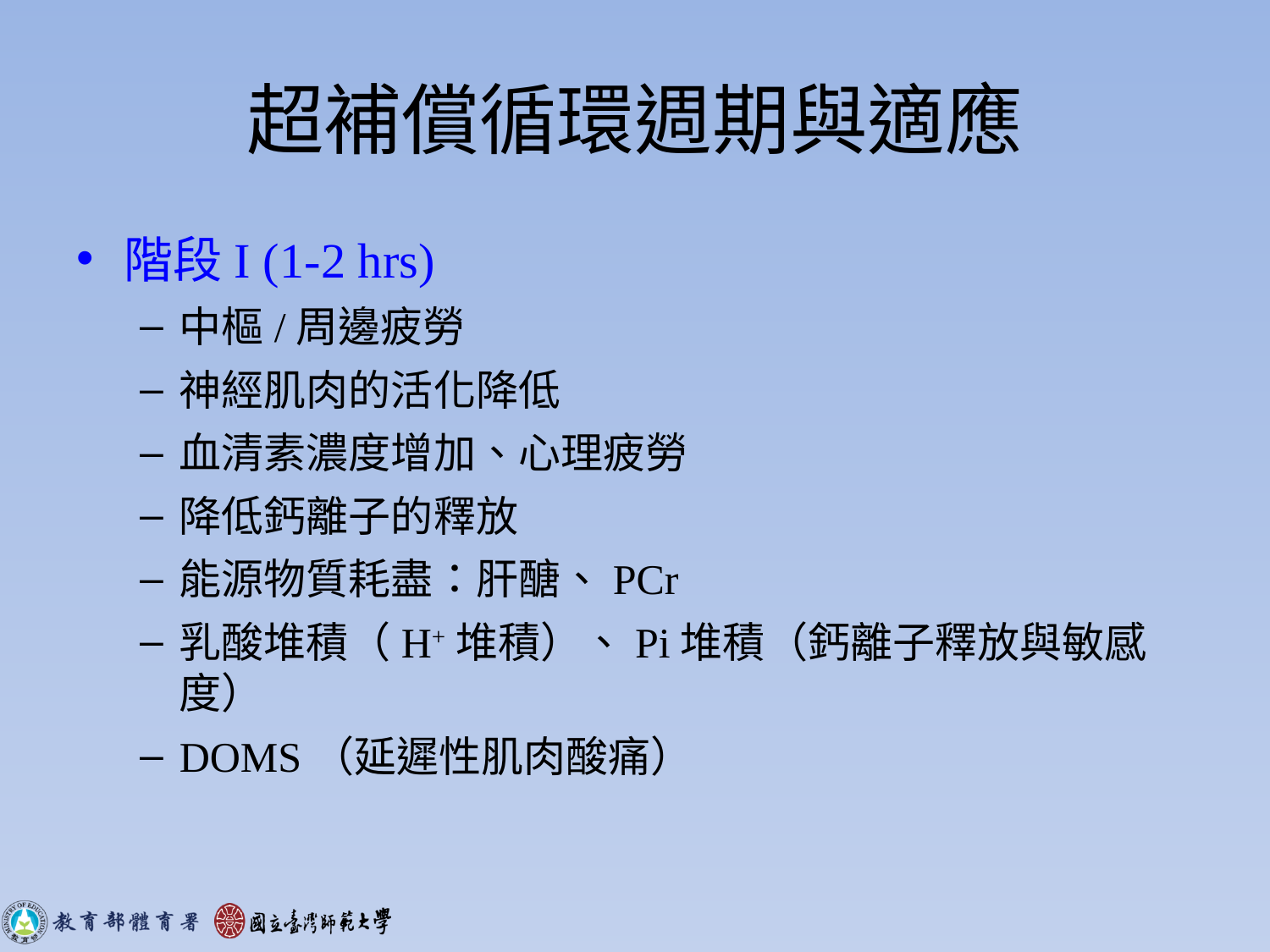

# 超補償循環週期與適應
階段I (1-2 hrs)
中樞/周邊疲勞
神經肌肉的活化降低
血清素濃度增加、心理疲勞
降低鈣離子的釋放
能源物質耗盡：肝醣、PCr
乳酸堆積（H+堆積）、Pi堆積（鈣離子釋放與敏感度）
DOMS（延遲性肌肉酸痛）